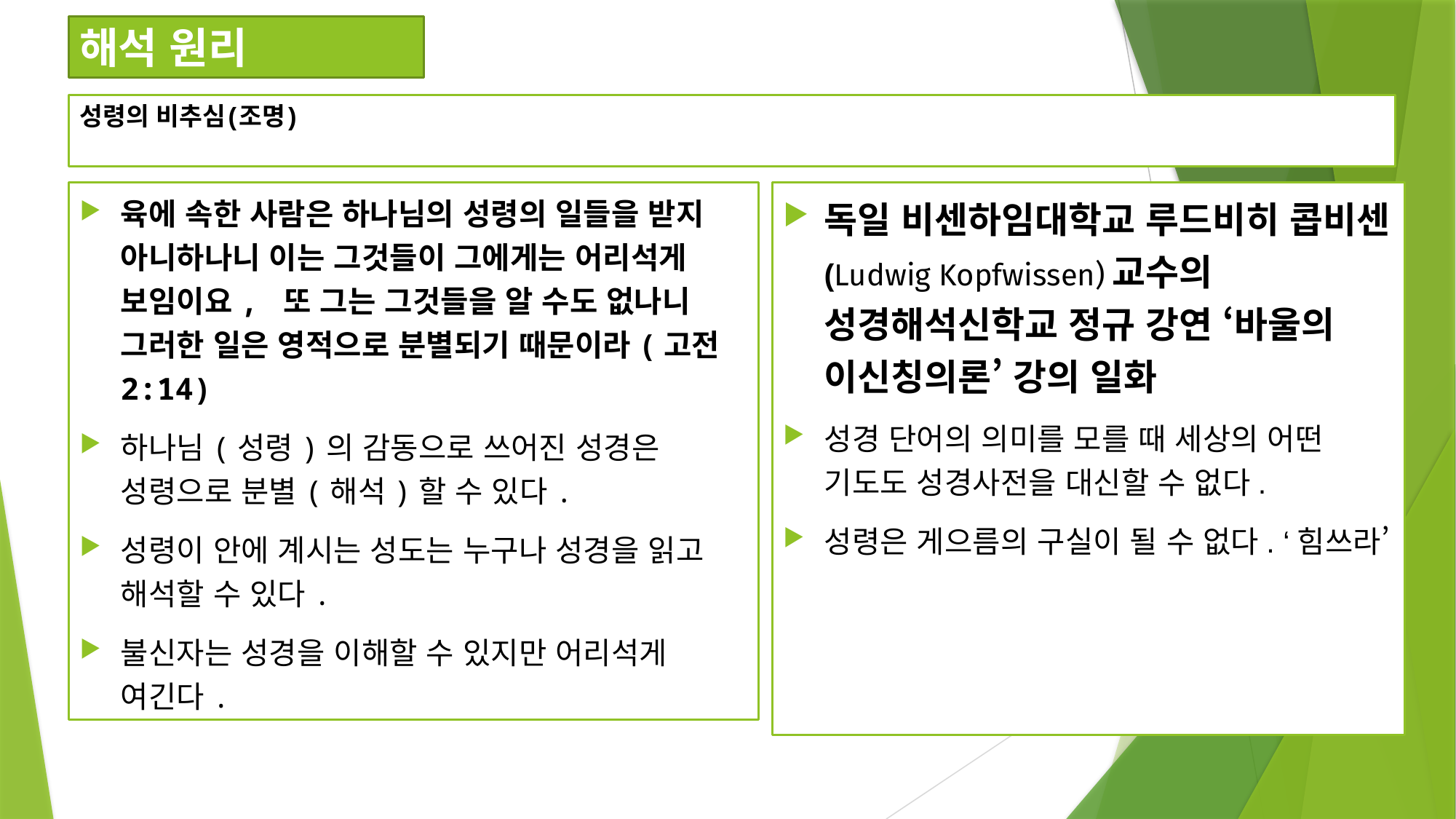

해석 원리
# 성령의 비추심(조명)
육에 속한 사람은 하나님의 성령의 일들을 받지 아니하나니 이는 그것들이 그에게는 어리석게 보임이요, 또 그는 그것들을 알 수도 없나니 그러한 일은 영적으로 분별되기 때문이라(고전2:14)
하나님(성령)의 감동으로 쓰어진 성경은 성령으로 분별(해석)할 수 있다.
성령이 안에 계시는 성도는 누구나 성경을 읽고 해석할 수 있다.
불신자는 성경을 이해할 수 있지만 어리석게 여긴다.
독일 비센하임대학교 루드비히 콥비센(Ludwig Kopfwissen)교수의 성경해석신학교 정규 강연 ‘바울의 이신칭의론’ 강의 일화
성경 단어의 의미를 모를 때 세상의 어떤 기도도 성경사전을 대신할 수 없다.
성령은 게으름의 구실이 될 수 없다. ‘힘쓰라’